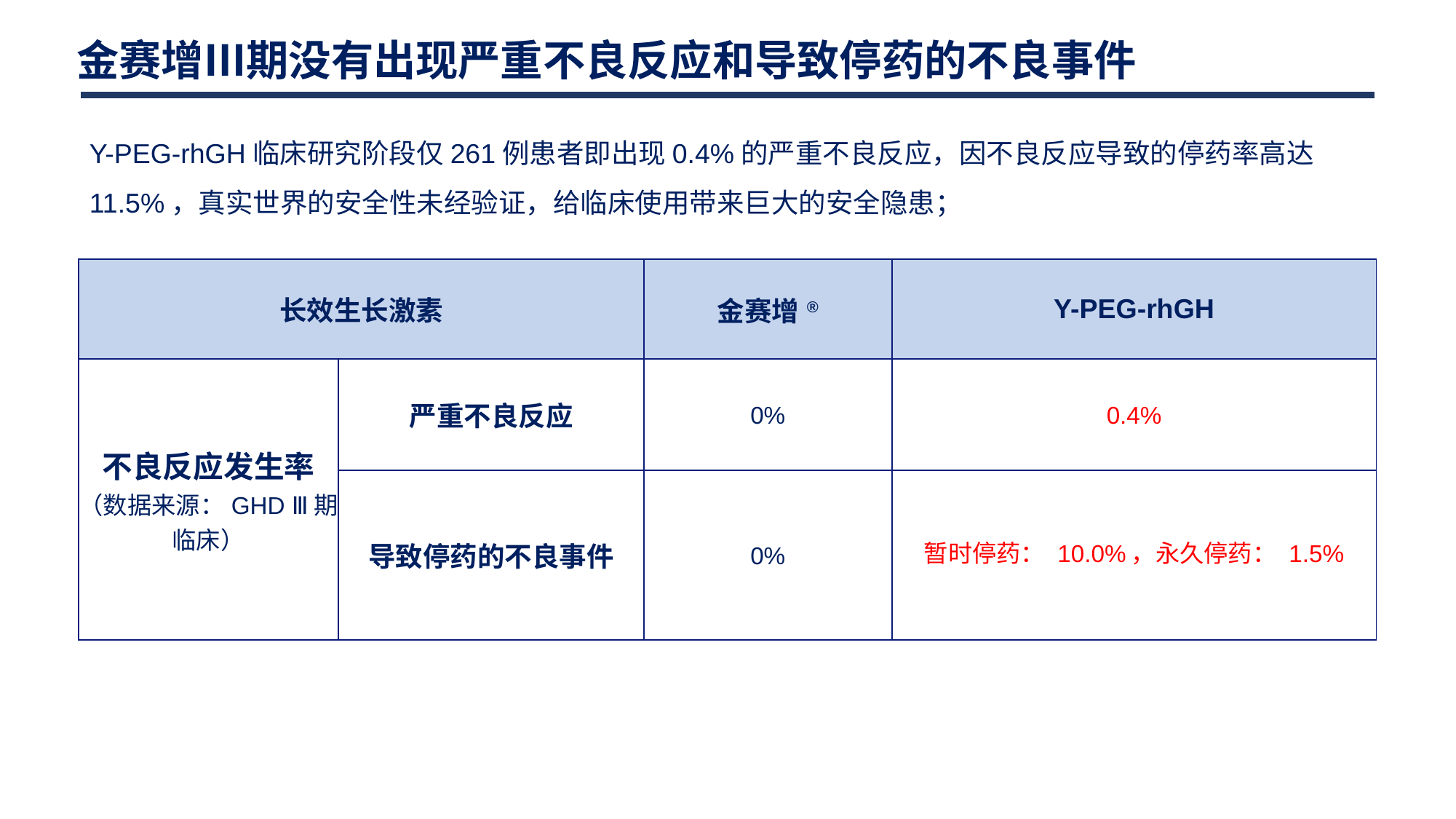

金赛增Ⅲ期没有出现严重不良反应和导致停药的不良事件
Y-PEG-rhGH临床研究阶段仅261例患者即出现0.4%的严重不良反应，因不良反应导致的停药率高达11.5%，真实世界的安全性未经验证，给临床使用带来巨大的安全隐患；
| 长效生长激素 |  | 金赛增® | Y-PEG-rhGH |
| --- | --- | --- | --- |
| 不良反应发生率 （数据来源：GHD Ⅲ期临床） | 严重不良反应 | 0% | 0.4% |
|  | 导致停药的不良事件 | 0% | 暂时停药： 10.0%，永久停药： 1.5% |